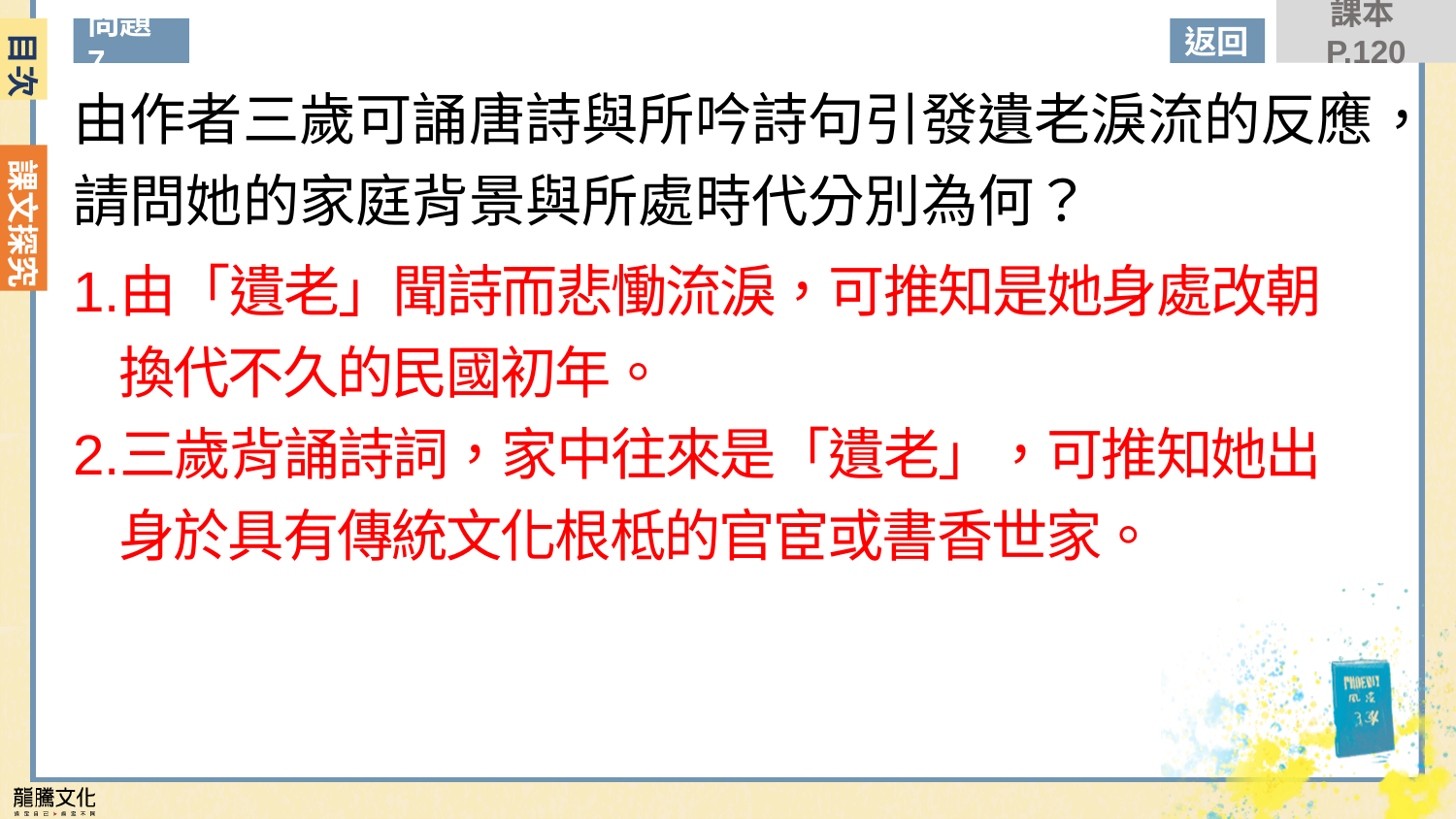

課本P.120
目次
問題7
返回
由作者三歲可誦唐詩與所吟詩句引發遺老淚流的反應，請問她的家庭背景與所處時代分別為何？
由「遺老」聞詩而悲慟流淚，可推知是她身處改朝換代不久的民國初年。
三歲背誦詩詞，家中往來是「遺老」，可推知她出身於具有傳統文化根柢的官宦或書香世家。